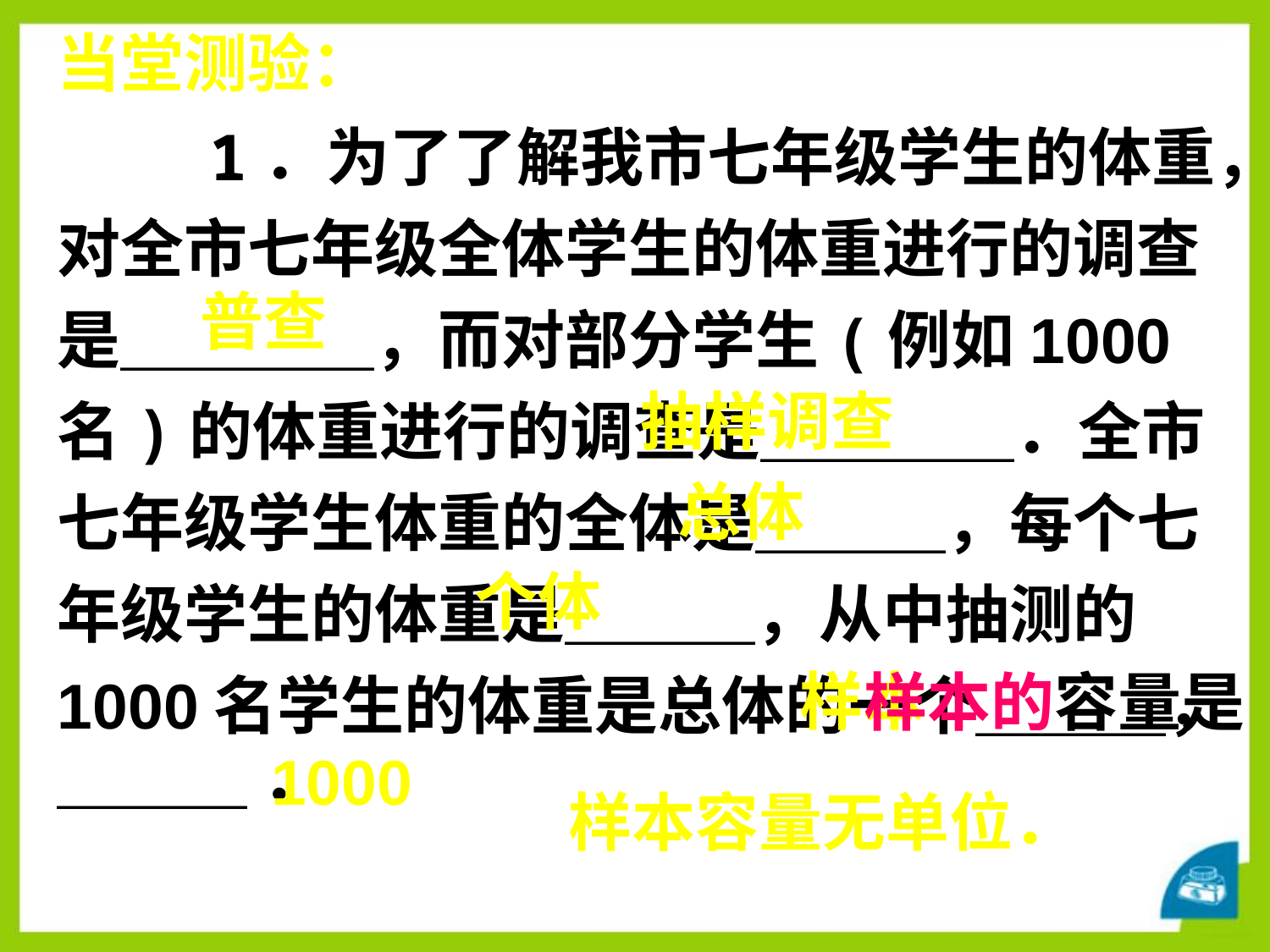

当堂测验：
    1．为了了解我市七年级学生的体重，对全市七年级全体学生的体重进行的调查是＿＿＿＿，而对部分学生(例如1000名)的体重进行的调查是＿＿＿＿．全市七年级学生体重的全体是＿＿＿，每个七年级学生的体重是＿＿＿，从中抽测的1000名学生的体重是总体的一个＿＿＿，
普查
抽样调查
总体
个体
样本
                                                       样本的容量是＿＿＿ ．
1000

样本容量无单位．